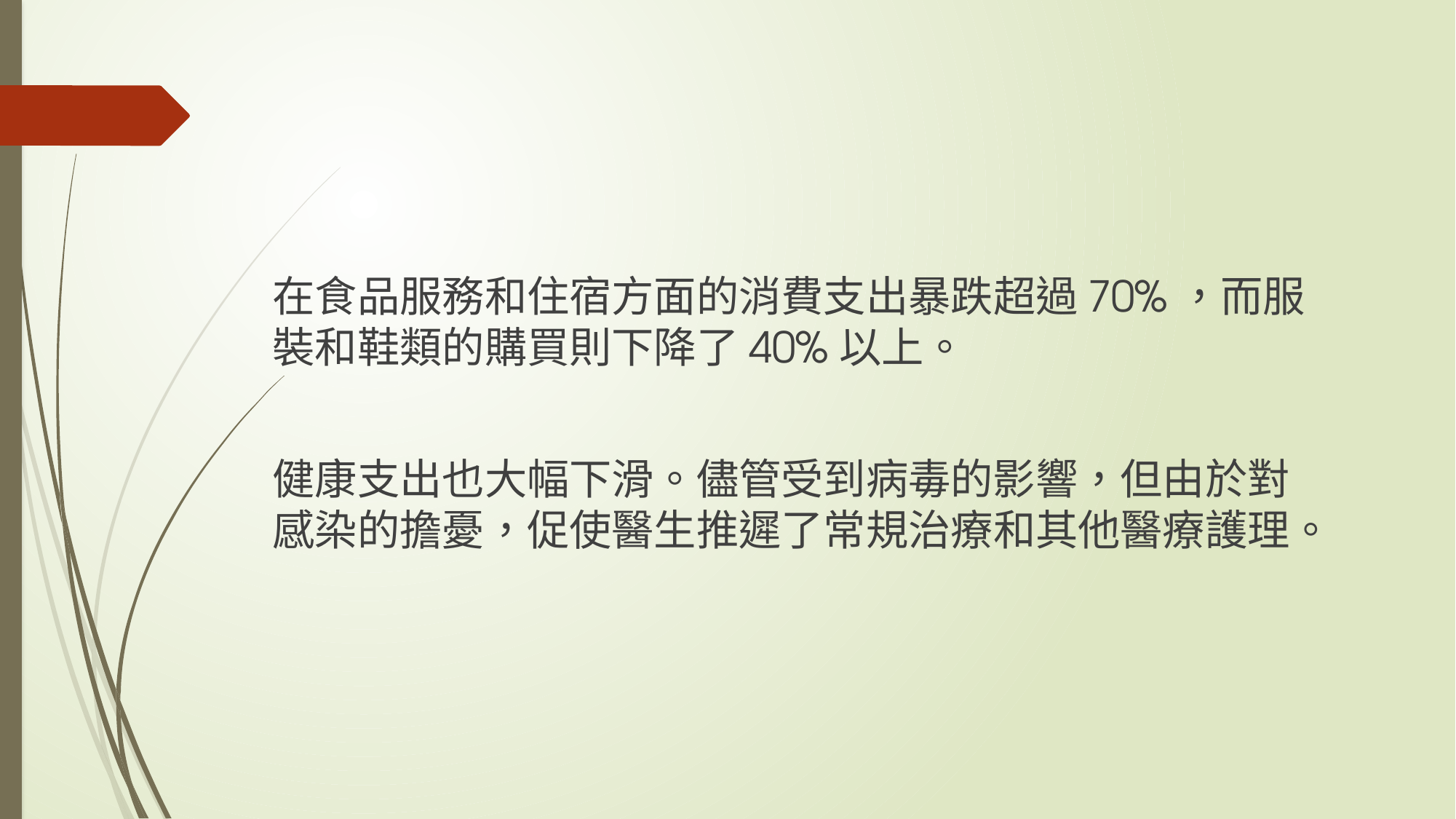

#
在食品服務和住宿方面的消費支出暴跌超過70%，而服裝和鞋類的購買則下降了40%以上。

健康支出也大幅下滑。儘管受到病毒的影響，但由於對感染的擔憂，促使醫生推遲了常規治療和其他醫療護理。